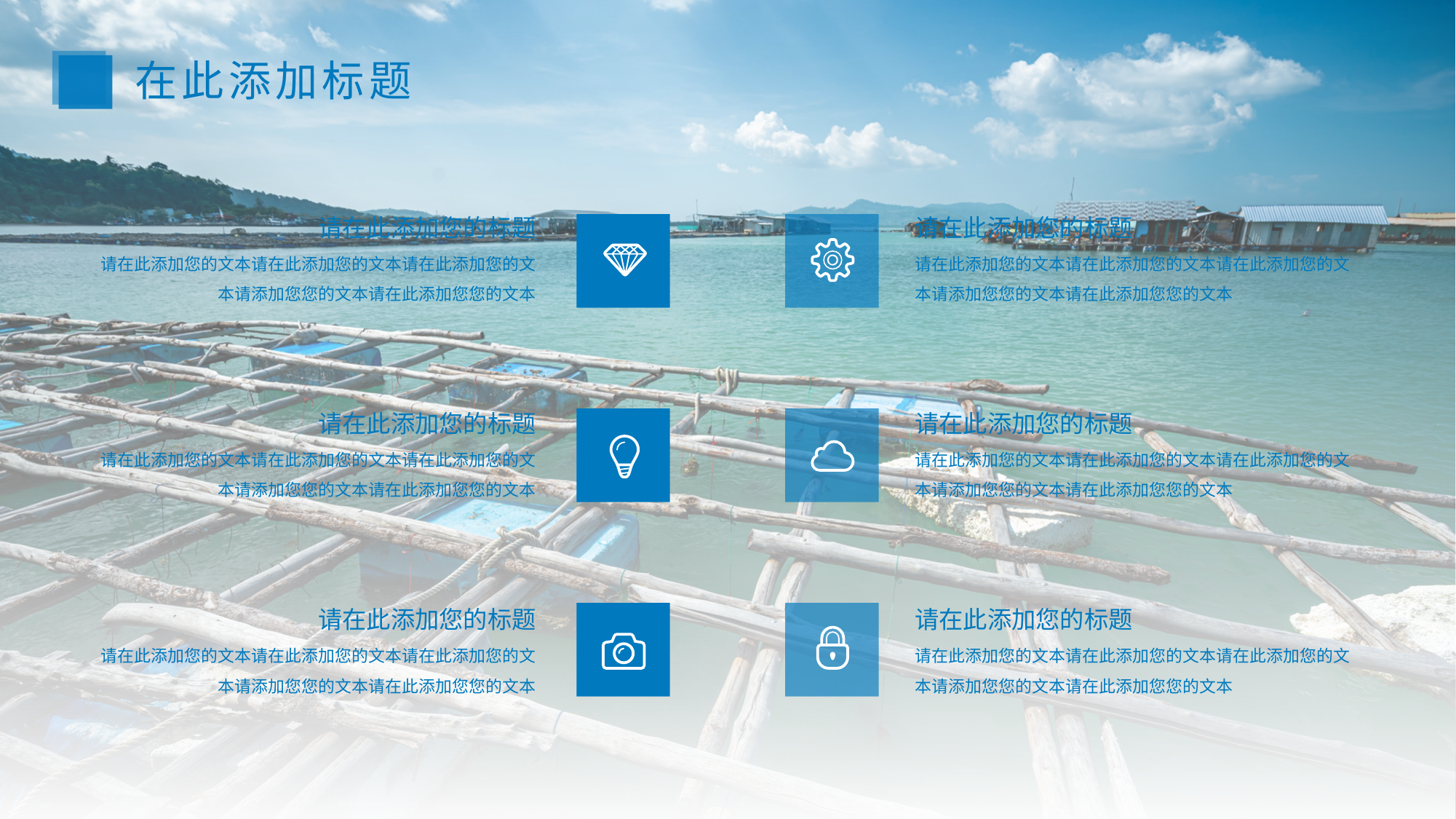

在此添加标题

请在此添加您的标题
请在此添加您的文本请在此添加您的文本请在此添加您的文本请添加您您的文本请在此添加您您的文本
请在此添加您的标题
请在此添加您的文本请在此添加您的文本请在此添加您的文本请添加您您的文本请在此添加您您的文本

请在此添加您的标题
请在此添加您的文本请在此添加您的文本请在此添加您的文本请添加您您的文本请在此添加您您的文本
请在此添加您的标题
请在此添加您的文本请在此添加您的文本请在此添加您的文本请添加您您的文本请在此添加您您的文本

请在此添加您的标题
请在此添加您的文本请在此添加您的文本请在此添加您的文本请添加您您的文本请在此添加您您的文本
请在此添加您的标题
请在此添加您的文本请在此添加您的文本请在此添加您的文本请添加您您的文本请在此添加您您的文本